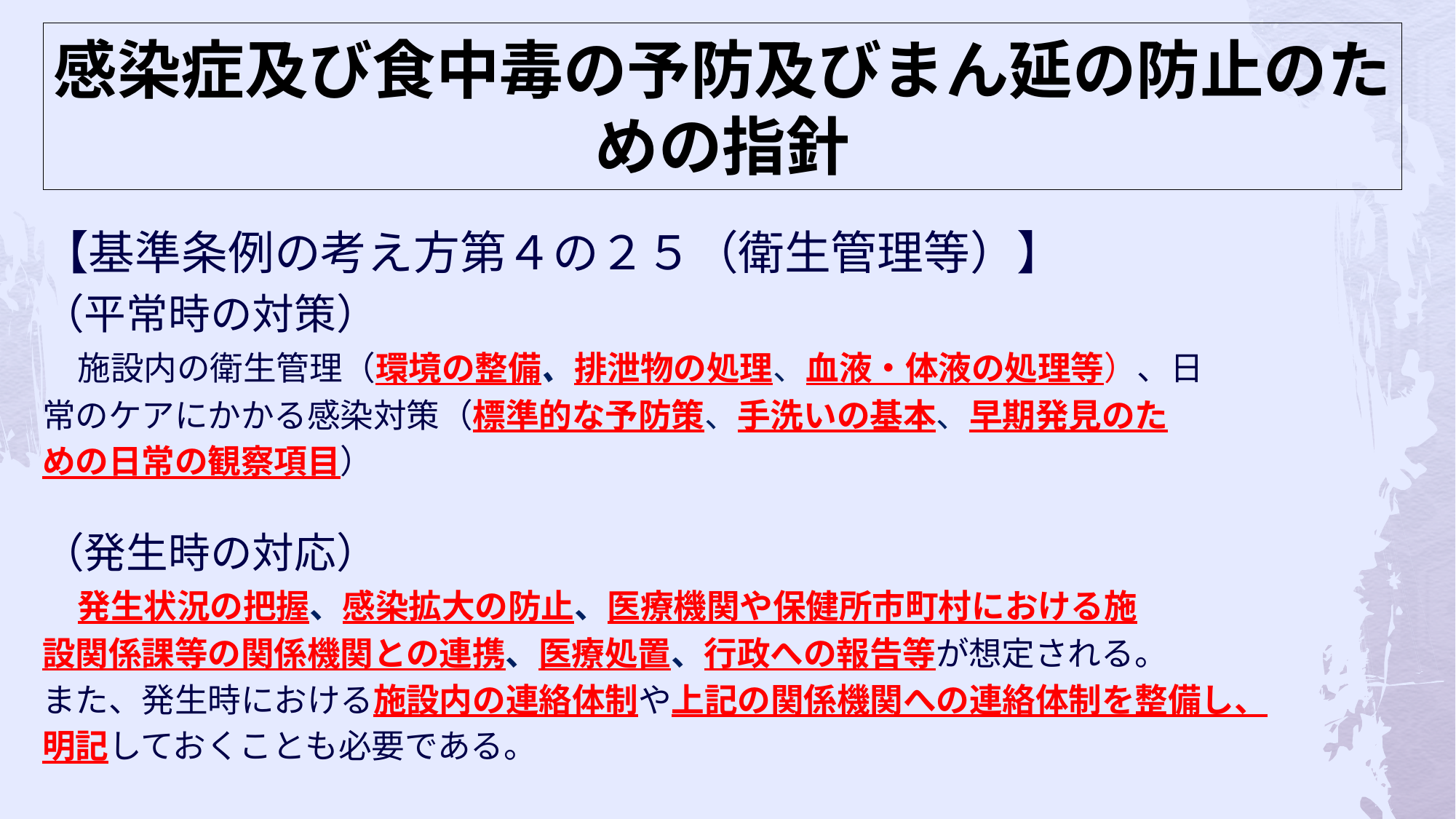

# 感染症及び食中毒の予防及びまん延の防止のための指針
【基準条例の考え方第４の２５（衛生管理等）】
（平常時の対策）
　施設内の衛生管理（環境の整備、排泄物の処理、血液・体液の処理等）、日
常のケアにかかる感染対策（標準的な予防策、手洗いの基本、早期発見のた
めの日常の観察項目）

（発生時の対応）
　発生状況の把握、感染拡大の防止、医療機関や保健所市町村における施
設関係課等の関係機関との連携、医療処置、行政への報告等が想定される。
また、発生時における施設内の連絡体制や上記の関係機関への連絡体制を整備し、
明記しておくことも必要である。